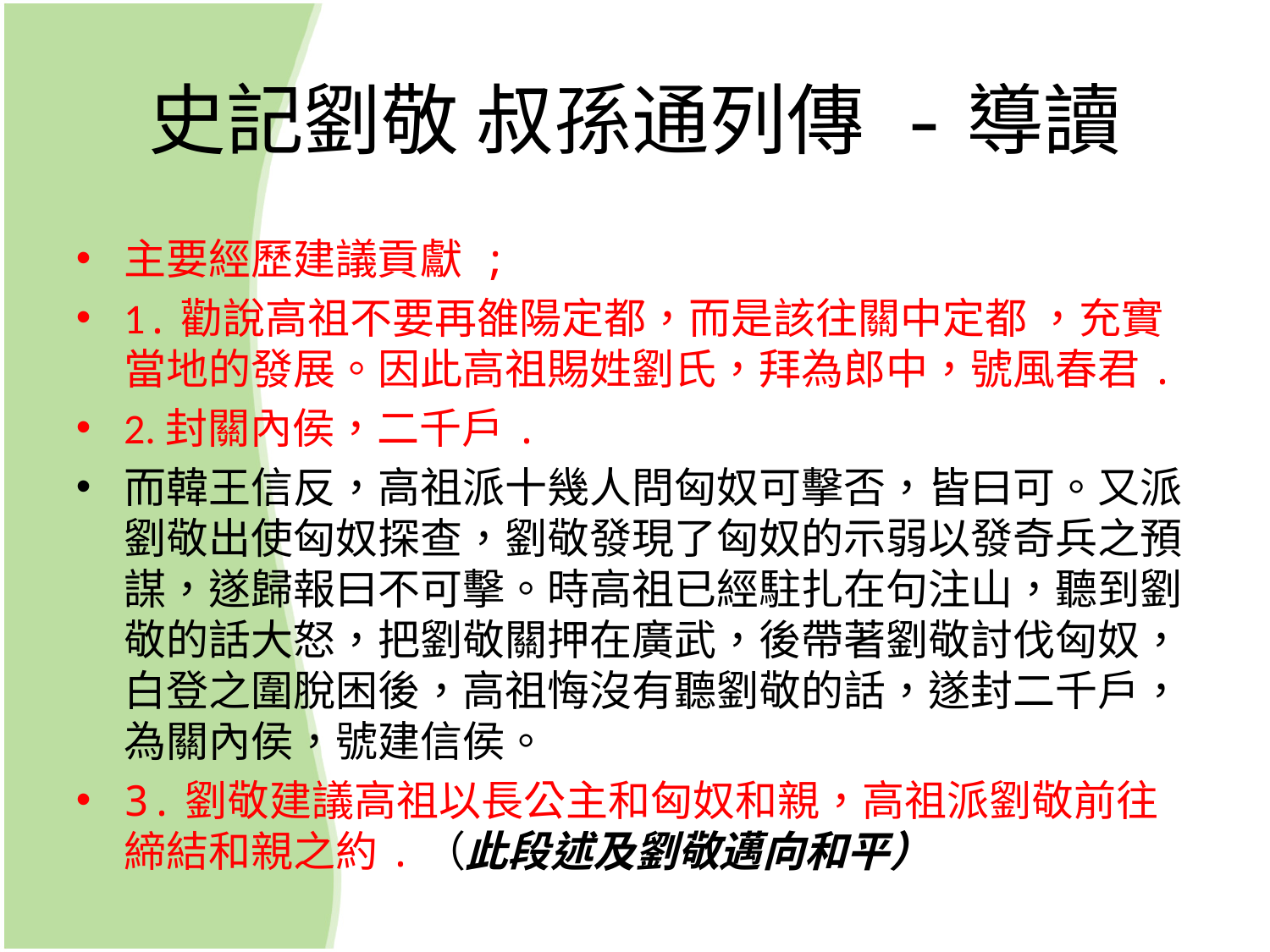

# 史記劉敬 叔孫通列傳 -導讀
主要經歷建議貢獻 ;
1.勸說高祖不要再雒陽定都，而是該往關中定都 ，充實當地的發展。因此高祖賜姓劉氏，拜為郎中，號風春君.
2.封關內侯，二千戶.
而韓王信反，高祖派十幾人問匈奴可擊否，皆曰可。又派劉敬出使匈奴探查，劉敬發現了匈奴的示弱以發奇兵之預謀，遂歸報曰不可擊。時高祖已經駐扎在句注山，聽到劉敬的話大怒，把劉敬關押在廣武，後帶著劉敬討伐匈奴，白登之圍脫困後，高祖悔沒有聽劉敬的話，遂封二千戶，為關內侯，號建信侯。
3.劉敬建議高祖以長公主和匈奴和親，高祖派劉敬前往締結和親之約.（此段述及劉敬邁向和平）